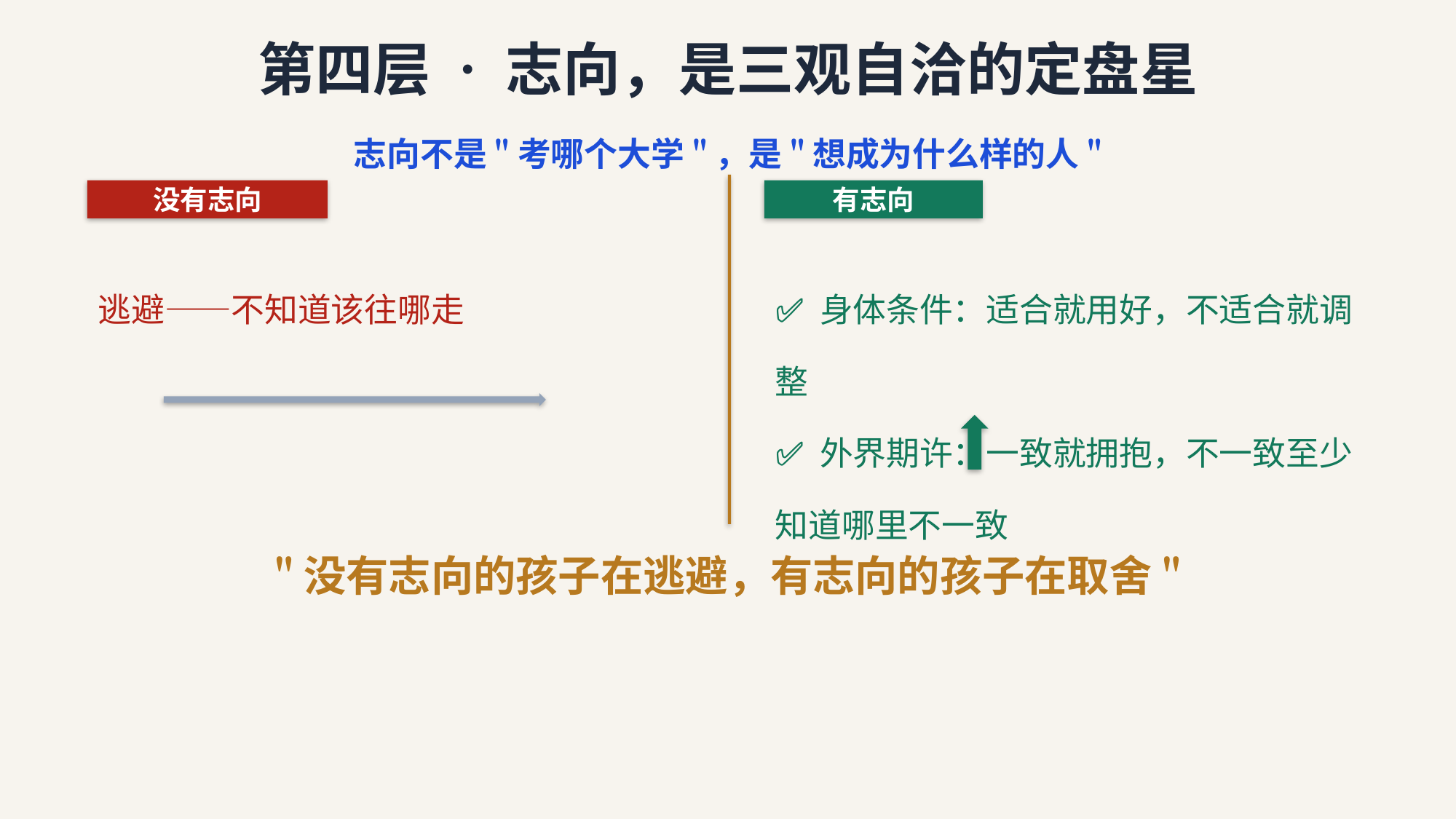

第四层 · 志向，是三观自洽的定盘星
志向不是"考哪个大学"，是"想成为什么样的人"

没有志向
有志向
逃避——不知道该往哪走
✅ 身体条件：适合就用好，不适合就调整
✅ 外界期许：一致就拥抱，不一致至少知道哪里不一致

"没有志向的孩子在逃避，有志向的孩子在取舍"